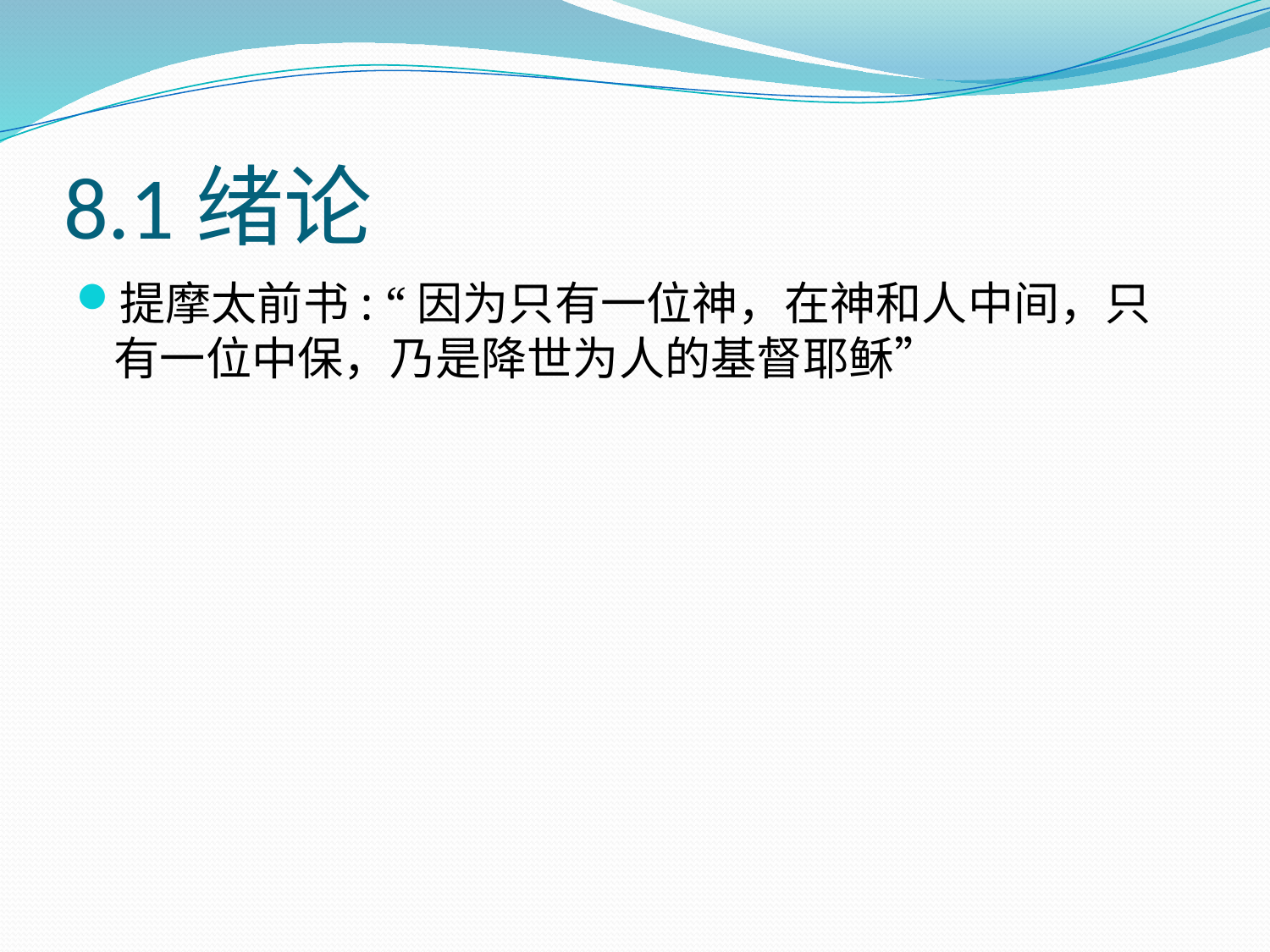

# 8.1绪论
提摩太前书: “因为只有一位神，在神和人中间，只有一位中保，乃是降世为人的基督耶稣”